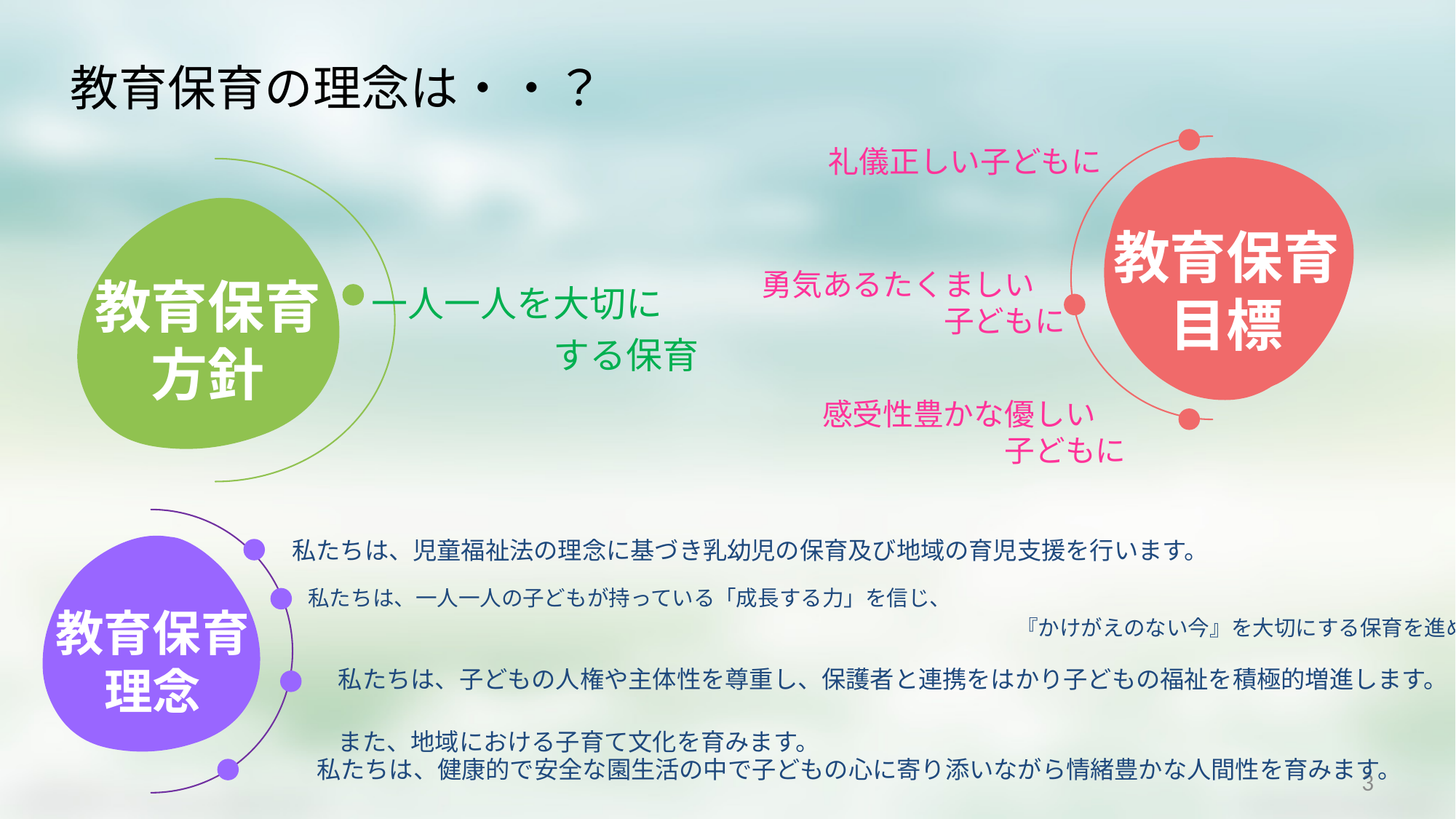

教育保育の理念は・・？

礼儀正しい子どもに

教育保育
目標
勇気あるたくましい
　　　　　　子どもに
教育保育
方針
一人一人を大切に
　　　　　する保育

感受性豊かな優しい
　　　　　　子どもに

　　私たちは、児童福祉法の理念に基づき乳幼児の保育及び地域の育児支援を行います。

私たちは、一人一人の子どもが持っている「成長する力」を信じ、
　　　　　　　　　　　　　　　　　　　　　　　　　　　　　　　　　『かけがえのない今』を大切にする保育を進めます。

教育保育
理念

　　　私たちは、子どもの人権や主体性を尊重し、保護者と連携をはかり子どもの福祉を積極的増進します。
　　　また、地域における子育て文化を育みます。

　　　私たちは、健康的で安全な園生活の中で子どもの心に寄り添いながら情緒豊かな人間性を育みます。

3